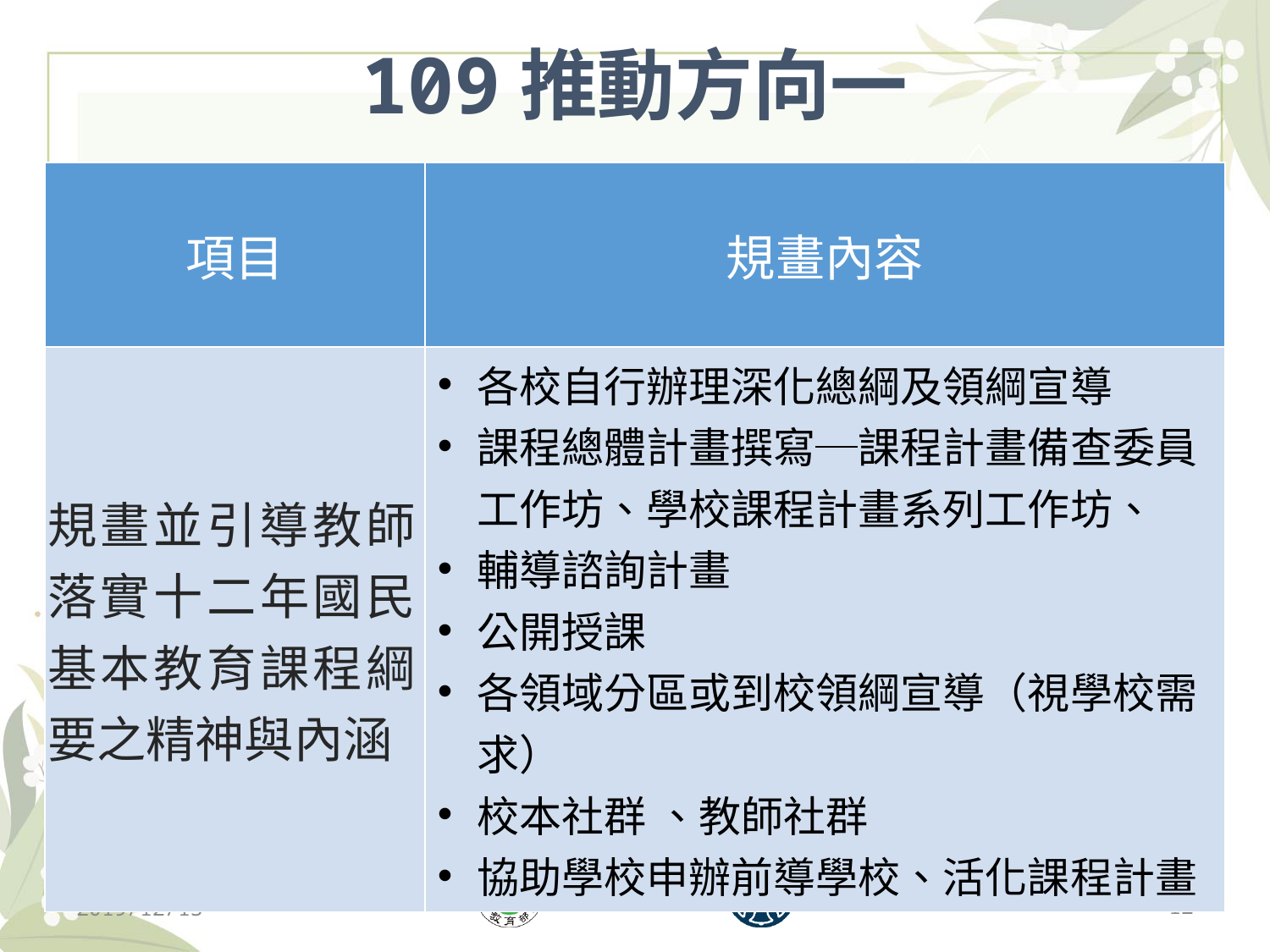

# 109推動方向一
| 項目 | 規畫內容 |
| --- | --- |
| 規畫並引導教師落實十二年國民基本教育課程綱要之精神與內涵 | 各校自行辦理深化總綱及領綱宣導 課程總體計畫撰寫─課程計畫備查委員工作坊、學校課程計畫系列工作坊、 輔導諮詢計畫 公開授課 各領域分區或到校領綱宣導（視學校需求） 校本社群 、教師社群 協助學校申辦前導學校、活化課程計畫 |
2019/12/13
12